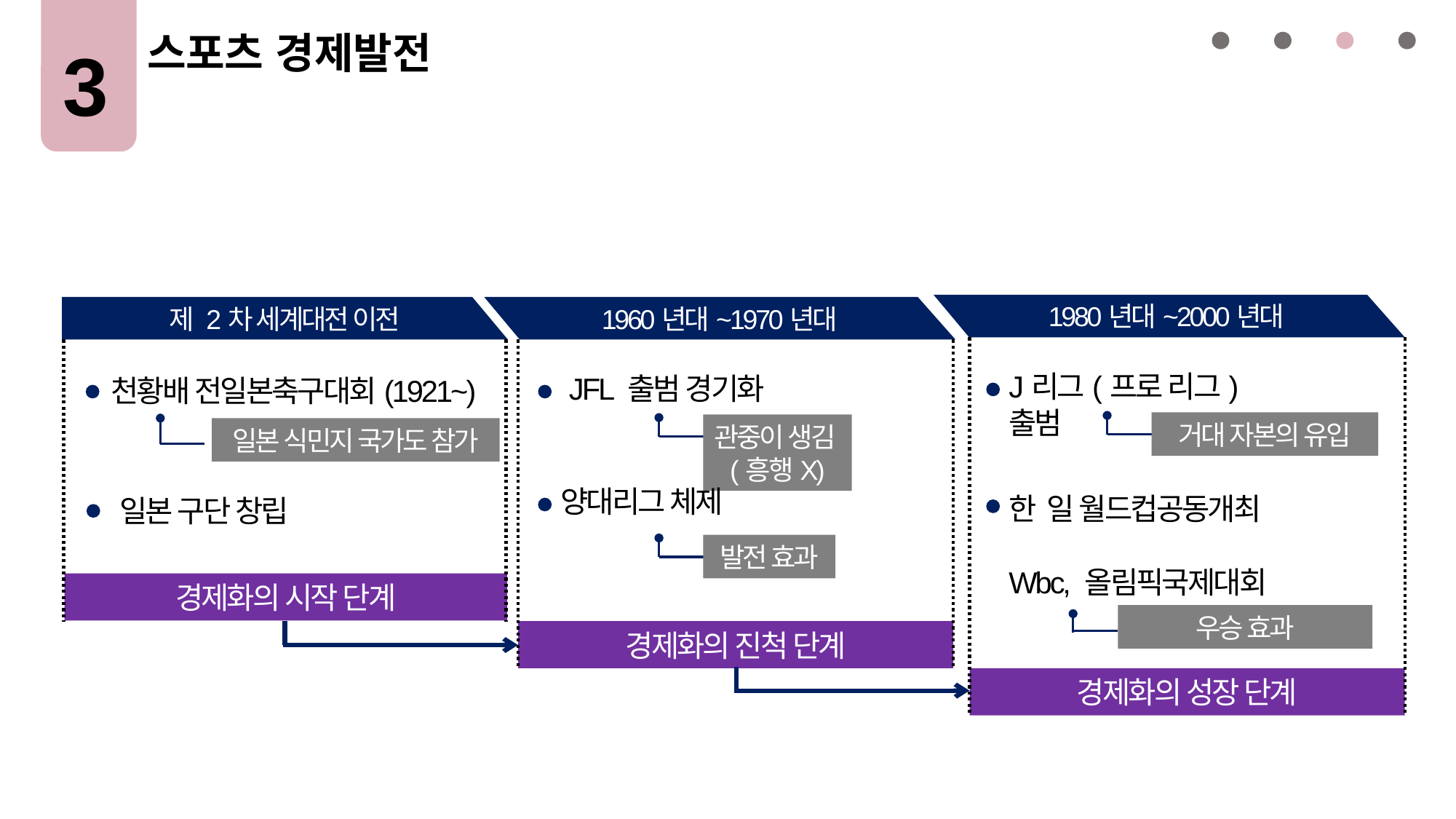

스포츠 경제발전
3

1980년대~2000년대
J리그(프로 리그) 출범

거대 자본의 유입
한  일 월드컵공동개최

Wbc, 올림픽국제대회

우승 효과
경제화의 성장 단계
1960년대~1970년대
 JFL 출범 경기화

관중이 생김(흥행X)
양대리그 체제

발전 효과
경제화의 진척 단계
제 2차 세계대전 이전
천황배 전일본축구대회(1921~)

일본 구단 창립
일본 식민지 국가도 참가
경제화의 시작 단계